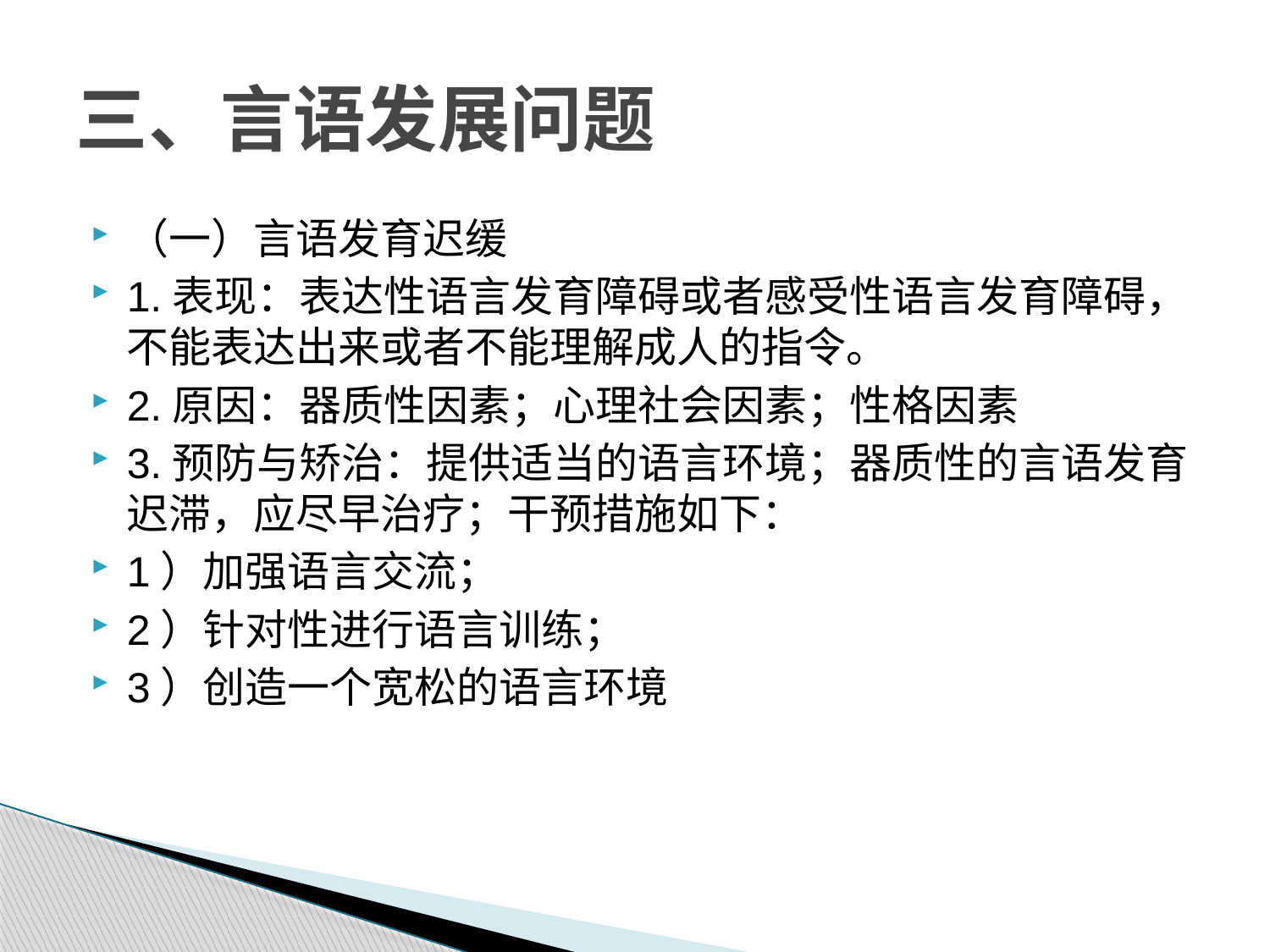

# 三、言语发展问题
（一）言语发育迟缓
1.表现：表达性语言发育障碍或者感受性语言发育障碍，不能表达出来或者不能理解成人的指令。
2.原因：器质性因素；心理社会因素；性格因素
3.预防与矫治：提供适当的语言环境；器质性的言语发育迟滞，应尽早治疗；干预措施如下：
1）加强语言交流；
2）针对性进行语言训练；
3）创造一个宽松的语言环境